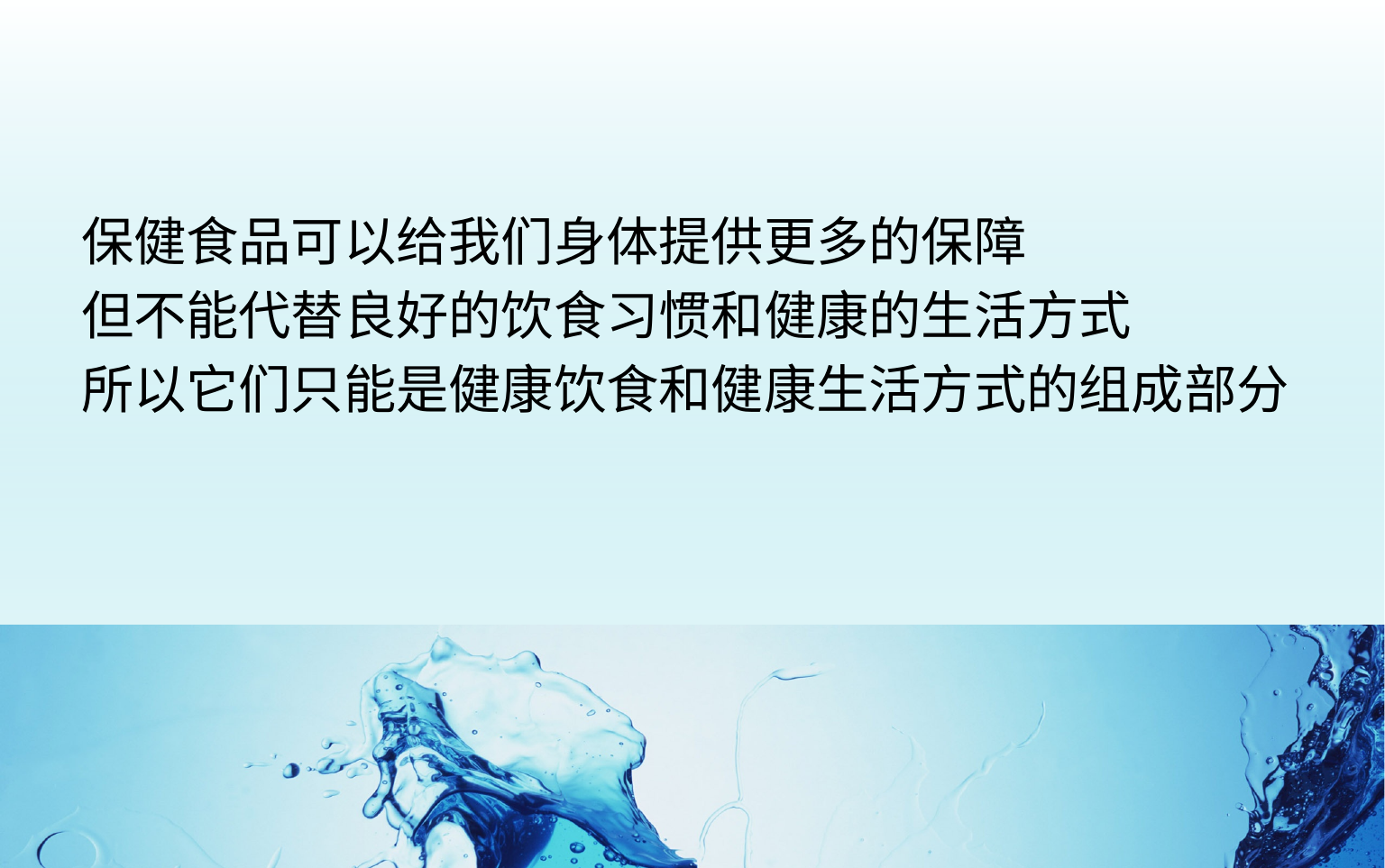

保健食品可以给我们身体提供更多的保障
但不能代替良好的饮食习惯和健康的生活方式
所以它们只能是健康饮食和健康生活方式的组成部分